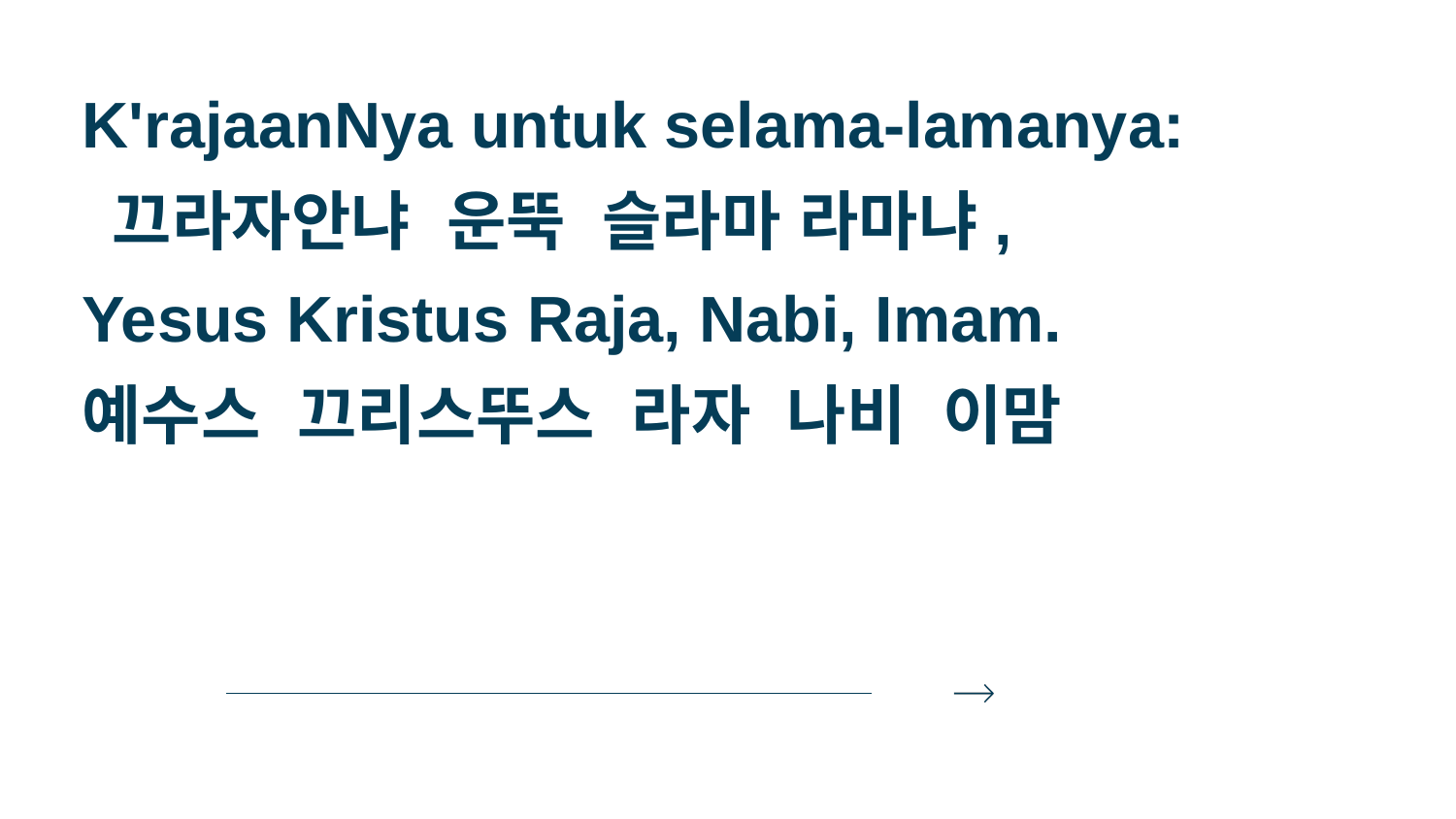

K'rajaanNya untuk selama-lamanya:
 끄라자안냐  운뚝  슬라마 라마냐,
Yesus Kristus Raja, Nabi, Imam.
예수스  끄리스뚜스  라자  나비  이맘